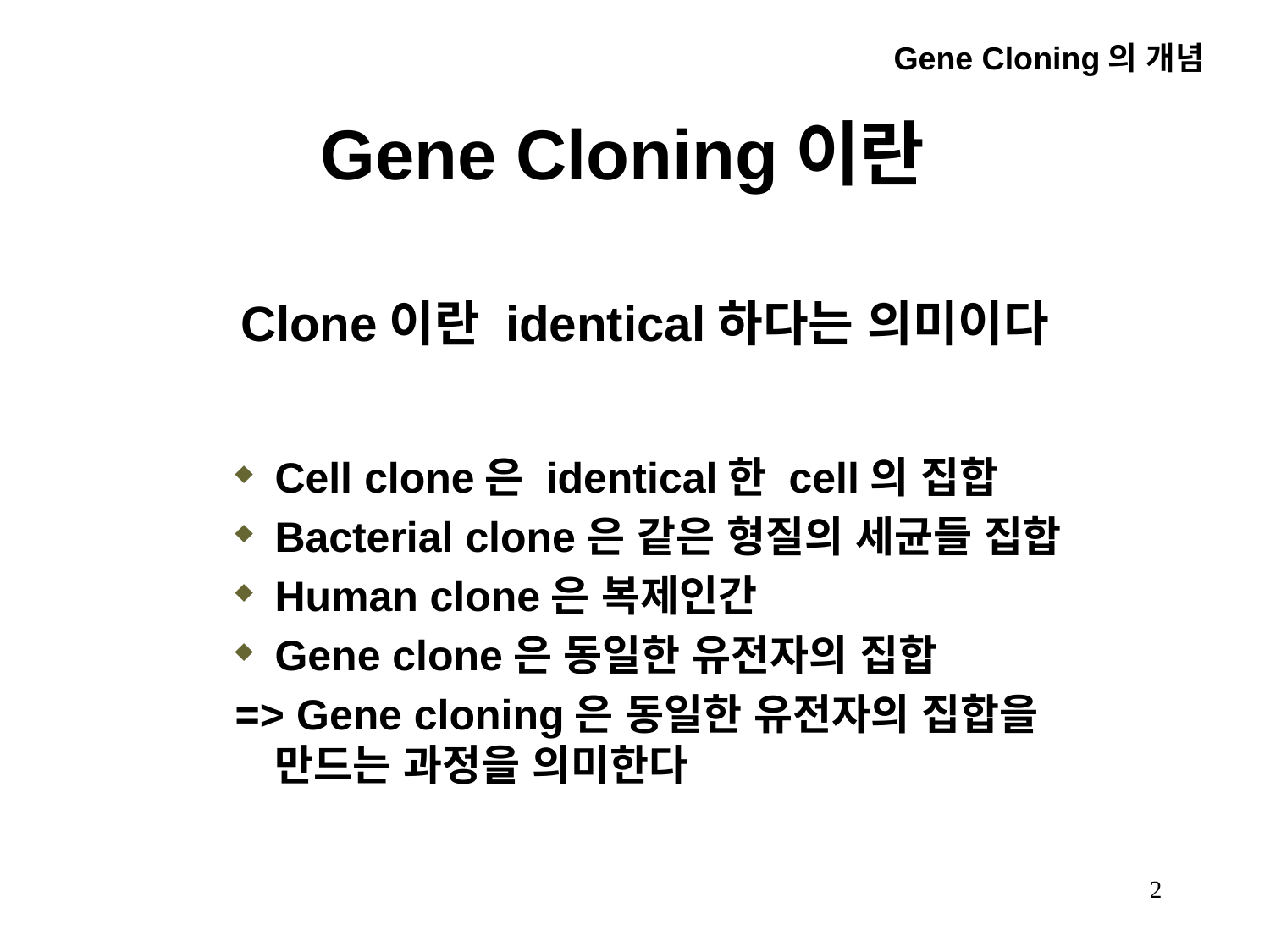

Gene Cloning의 개념
Gene Cloning이란
Clone이란 identical하다는 의미이다
Cell clone은 identical한 cell의 집합
Bacterial clone은 같은 형질의 세균들 집합
Human clone은 복제인간
Gene clone은 동일한 유전자의 집합
=> Gene cloning은 동일한 유전자의 집합을 만드는 과정을 의미한다
2